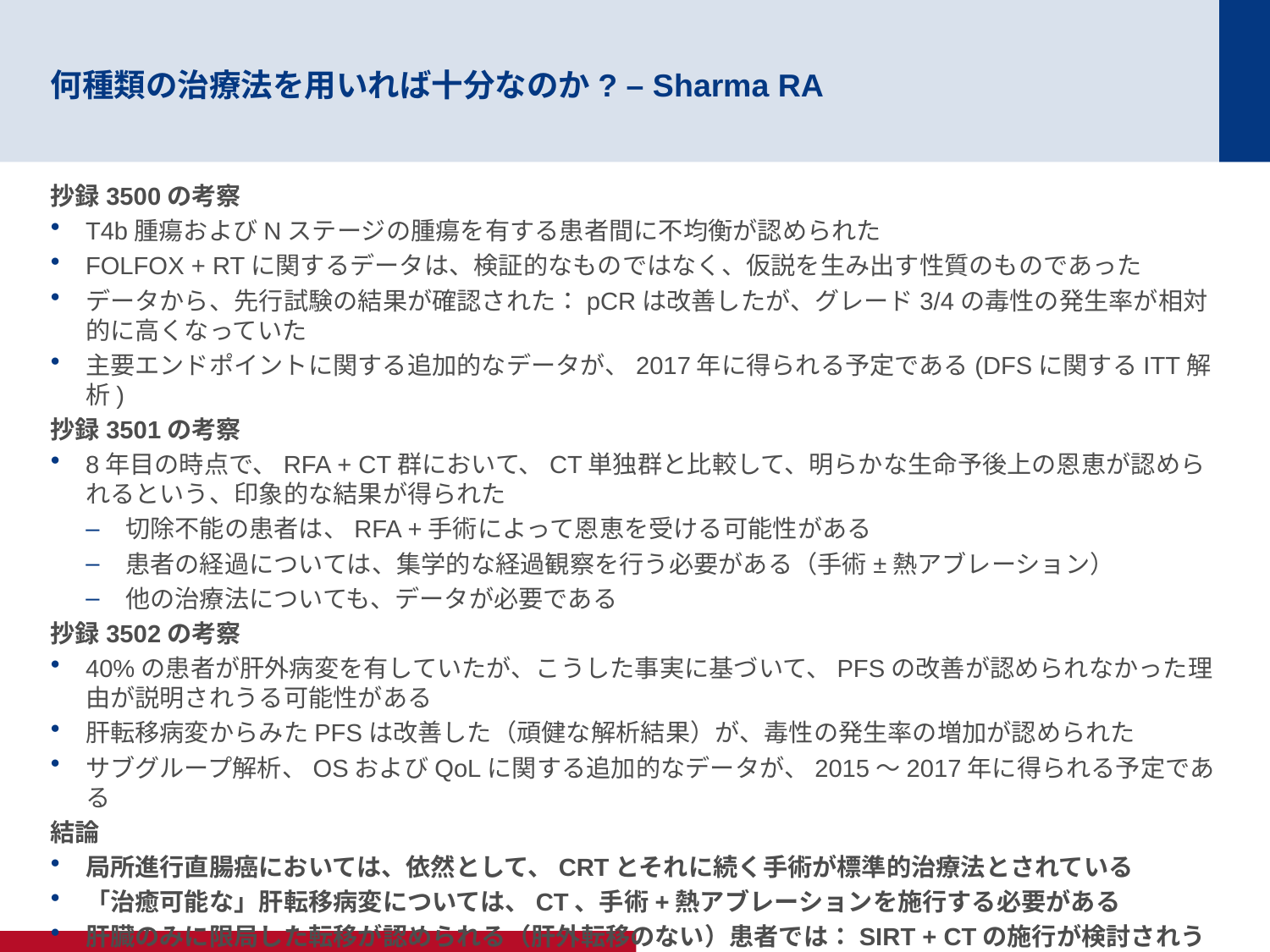

# 何種類の治療法を用いれば十分なのか? – Sharma RA
抄録3500の考察
T4b腫瘍およびNステージの腫瘍を有する患者間に不均衡が認められた
FOLFOX + RTに関するデータは、検証的なものではなく、仮説を生み出す性質のものであった
データから、先行試験の結果が確認された：pCRは改善したが、グレード3/4の毒性の発生率が相対的に高くなっていた
主要エンドポイントに関する追加的なデータが、2017年に得られる予定である(DFSに関するITT解析)
抄録3501の考察
8年目の時点で、RFA + CT群において、CT単独群と比較して、明らかな生命予後上の恩恵が認められるという、印象的な結果が得られた
切除不能の患者は、RFA +手術によって恩恵を受ける可能性がある
患者の経過については、集学的な経過観察を行う必要がある（手術±熱アブレーション）
他の治療法についても、データが必要である
抄録3502の考察
40%の患者が肝外病変を有していたが、こうした事実に基づいて、PFSの改善が認められなかった理由が説明されうる可能性がある
肝転移病変からみたPFSは改善した（頑健な解析結果）が、毒性の発生率の増加が認められた
サブグループ解析、OSおよびQoLに関する追加的なデータが、2015～2017年に得られる予定である
結論
局所進行直腸癌においては、依然として、CRTとそれに続く手術が標準的治療法とされている
「治癒可能な」肝転移病変については、CT、手術+熱アブレーションを施行する必要がある
肝臓のみに限局した転移が認められる（肝外転移のない）患者では：SIRT + CTの施行が検討されうる